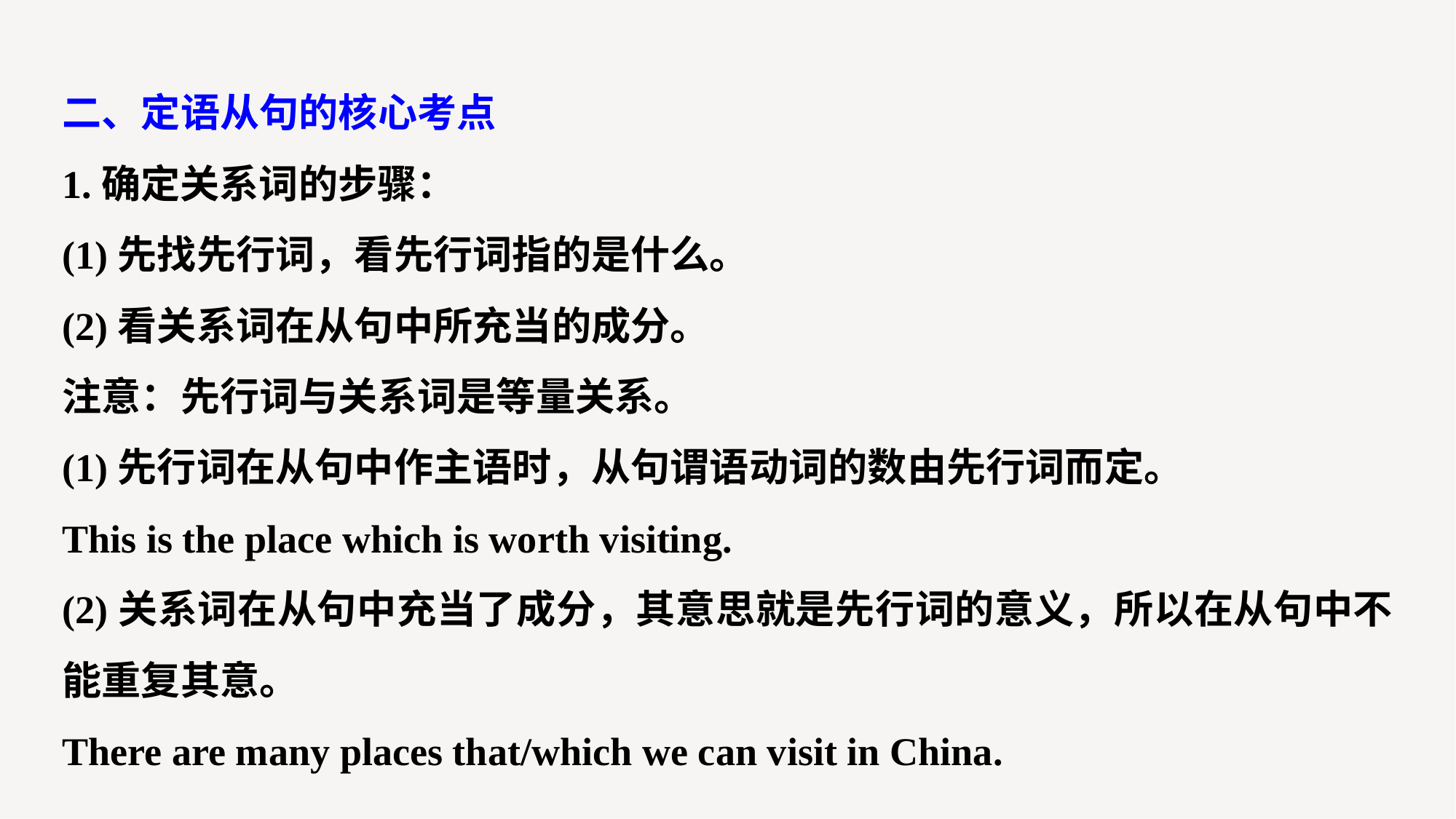

二、定语从句的核心考点
1.确定关系词的步骤：
(1)先找先行词，看先行词指的是什么。
(2)看关系词在从句中所充当的成分。
注意：先行词与关系词是等量关系。
(1)先行词在从句中作主语时，从句谓语动词的数由先行词而定。
This is the place which is worth visiting.
(2)关系词在从句中充当了成分，其意思就是先行词的意义，所以在从句中不能重复其意。
There are many places that/which we can visit in China.